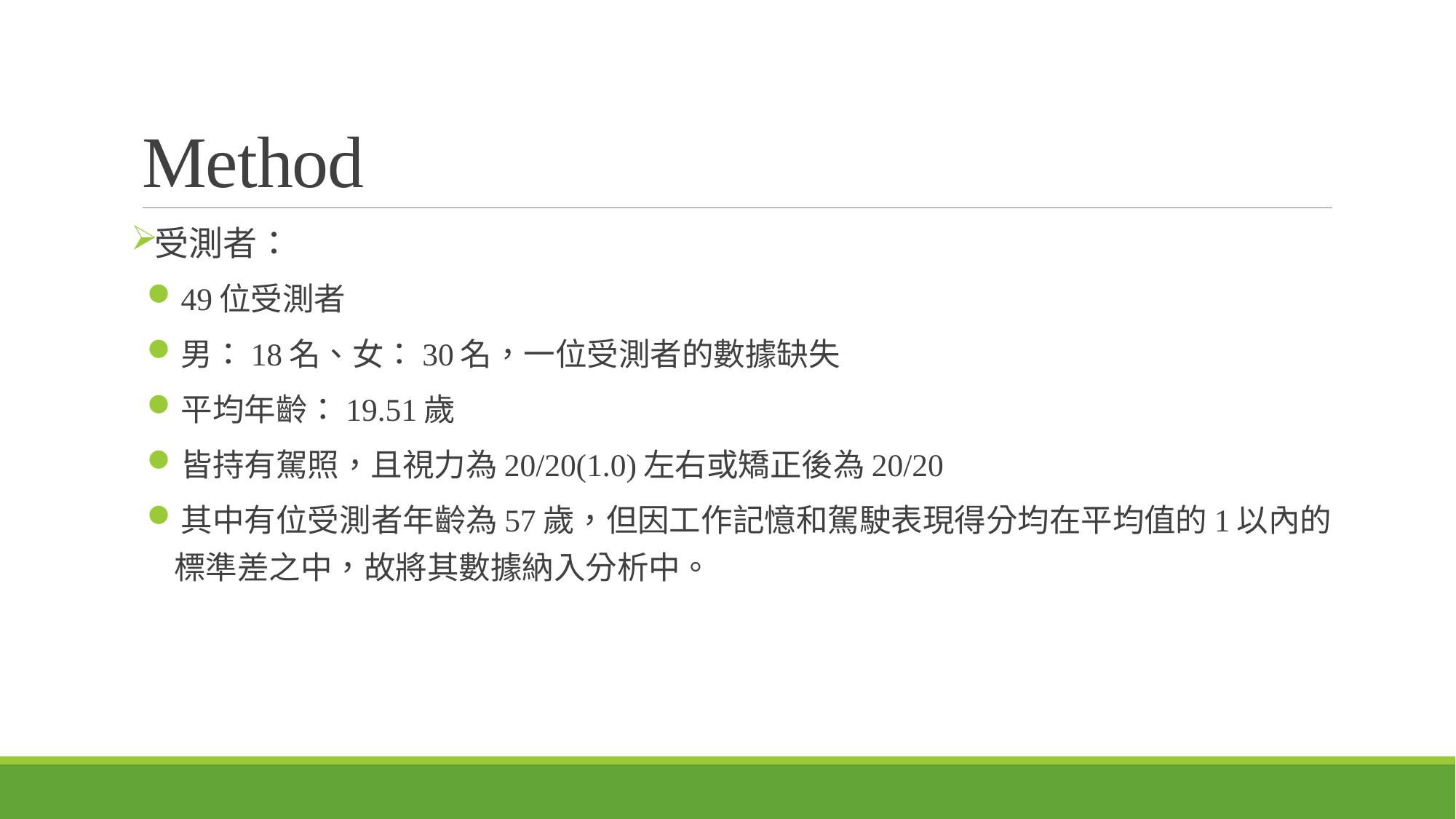

# Method
受測者：
49位受測者
男：18名、女：30名，一位受測者的數據缺失
平均年齡：19.51歲
皆持有駕照，且視力為20/20(1.0)左右或矯正後為20/20
其中有位受測者年齡為57歲，但因工作記憶和駕駛表現得分均在平均值的1以內的標準差之中，故將其數據納入分析中。